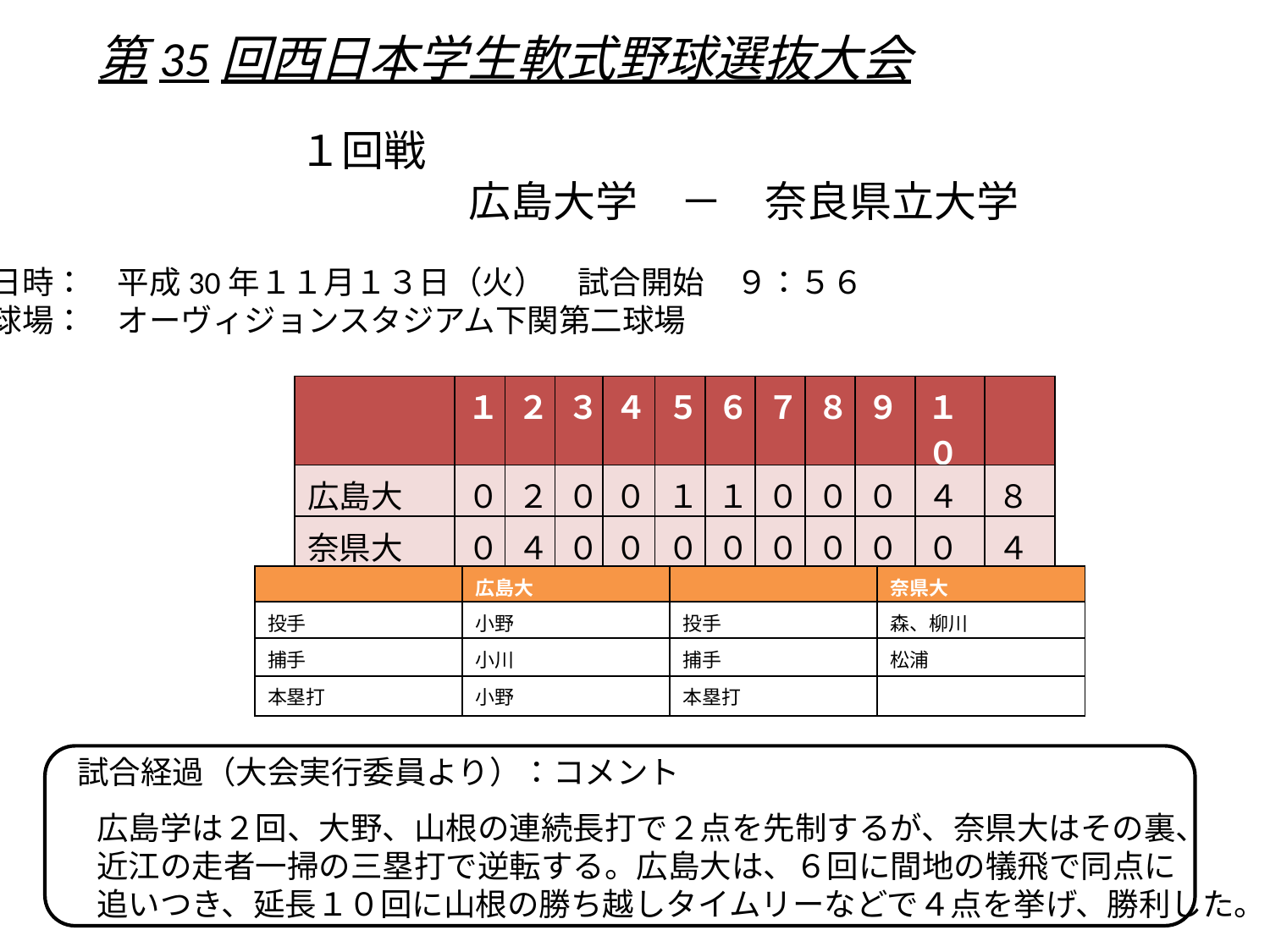

# 第35回西日本学生軟式野球選抜大会
　　１回戦
　　　　　　広島大学　－　奈良県立大学
日時：　平成30年１１月１３日（火）　試合開始　９：５６
球場：　オーヴィジョンスタジアム下関第二球場
|  | １ | ２ | ３ | ４ | ５ | ６ | ７ | ８ | ９ | １０ |  |
| --- | --- | --- | --- | --- | --- | --- | --- | --- | --- | --- | --- |
| 広島大 | ０ | ２ | ０ | ０ | １ | １ | ０ | ０ | ０ | ４ | ８ |
| 奈県大 | ０ | ４ | ０ | ０ | ０ | ０ | ０ | ０ | ０ | ０ | ４ |
|  | 広島大 |  | 奈県大 |
| --- | --- | --- | --- |
| 投手 | 小野 | 投手 | 森、柳川 |
| 捕手 | 小川 | 捕手 | 松浦 |
| 本塁打 | 小野 | 本塁打 |  |

試合経過（大会実行委員より）：コメント
広島学は２回、大野、山根の連続長打で２点を先制するが、奈県大はその裏、
近江の走者一掃の三塁打で逆転する。広島大は、６回に間地の犠飛で同点に
追いつき、延長１０回に山根の勝ち越しタイムリーなどで４点を挙げ、勝利した。